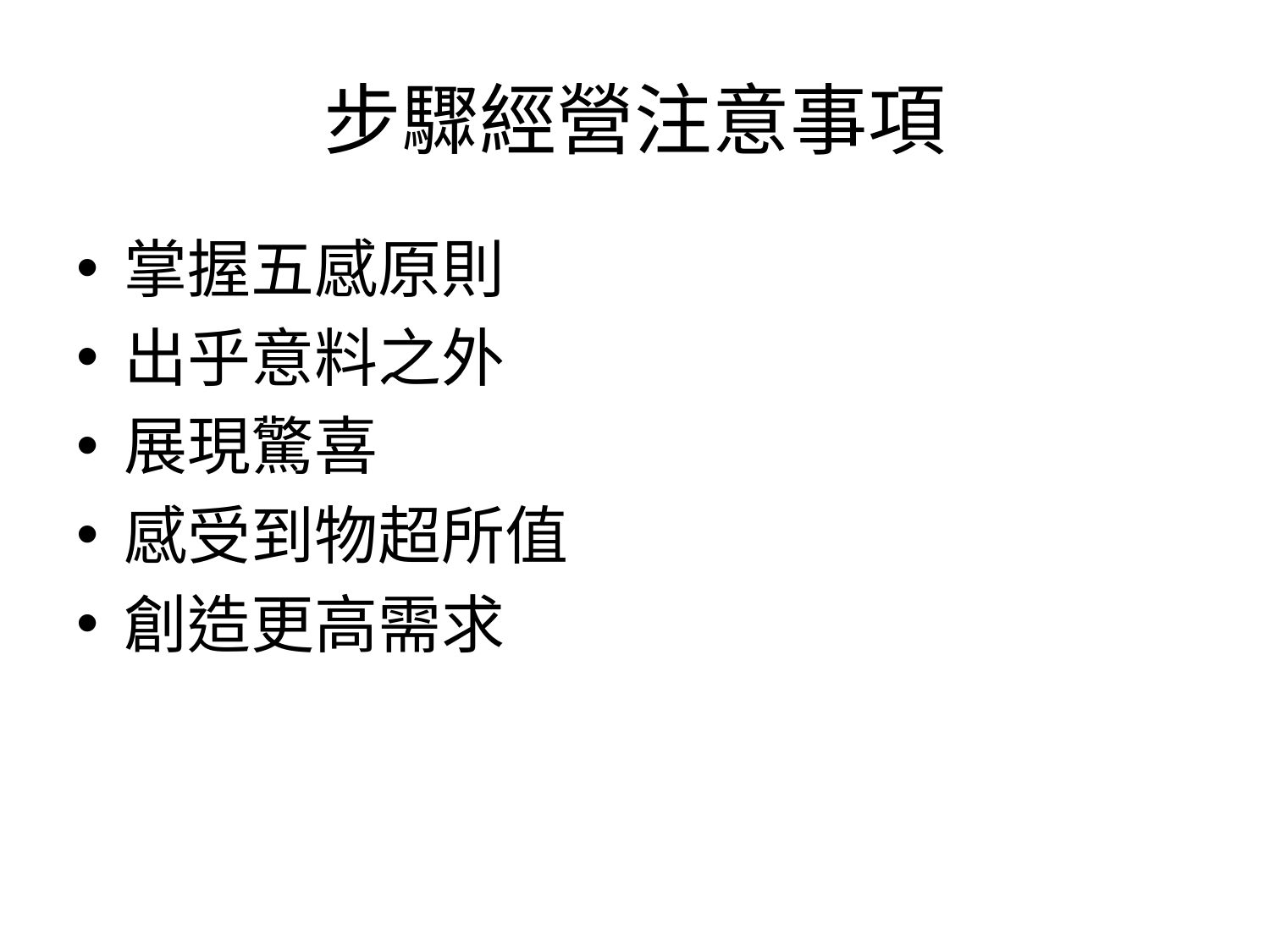

# 步驟經營注意事項
掌握五感原則
出乎意料之外
展現驚喜
感受到物超所值
創造更高需求